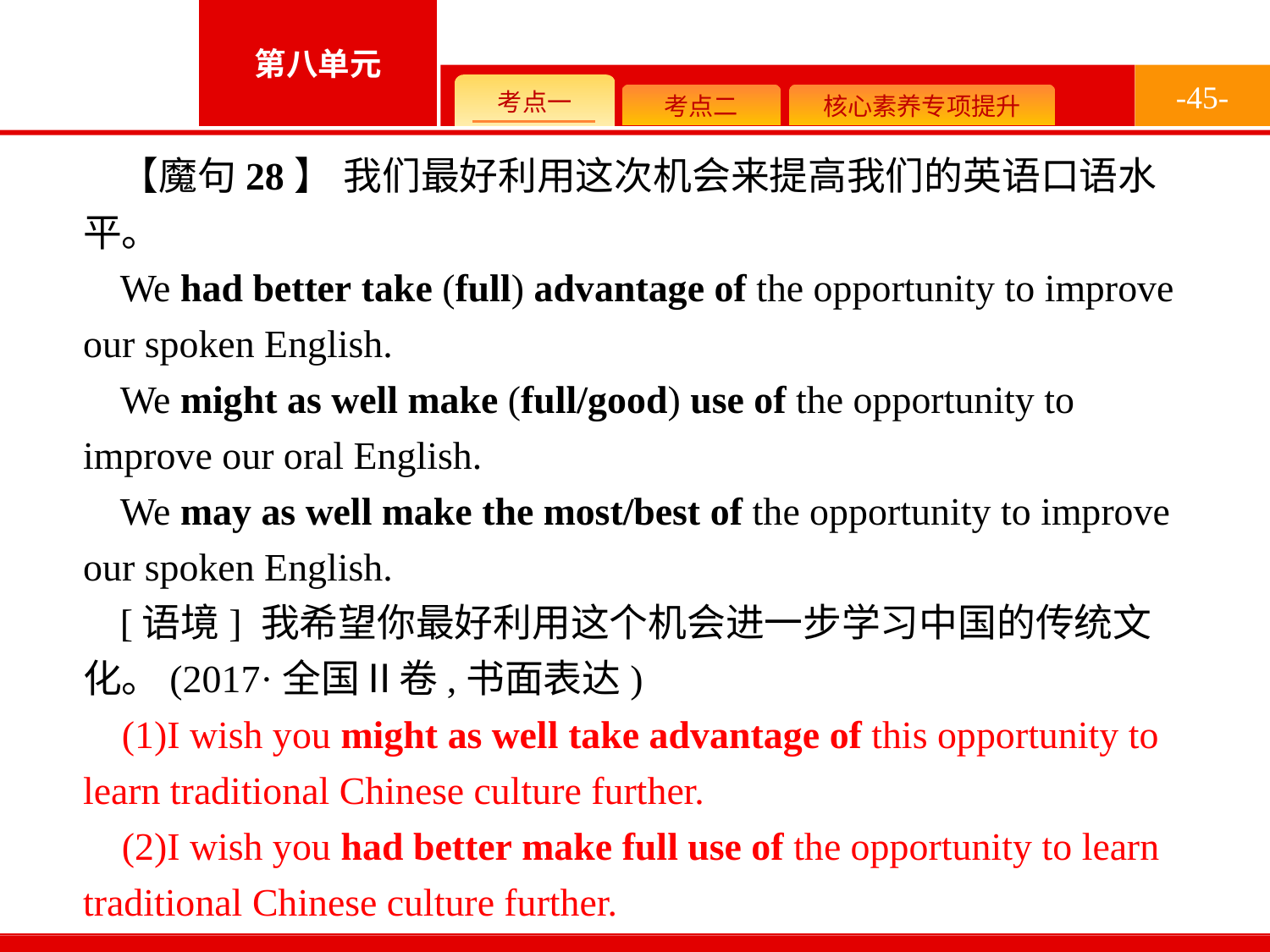

-45-
【魔句28】 我们最好利用这次机会来提高我们的英语口语水平。
We had better take (full) advantage of the opportunity to improve our spoken English.
We might as well make (full/good) use of the opportunity to improve our oral English.
We may as well make the most/best of the opportunity to improve our spoken English.
[语境] 我希望你最好利用这个机会进一步学习中国的传统文化。(2017·全国Ⅱ卷,书面表达)
(1)I wish you might as well take advantage of this opportunity to learn traditional Chinese culture further.
(2)I wish you had better make full use of the opportunity to learn traditional Chinese culture further.